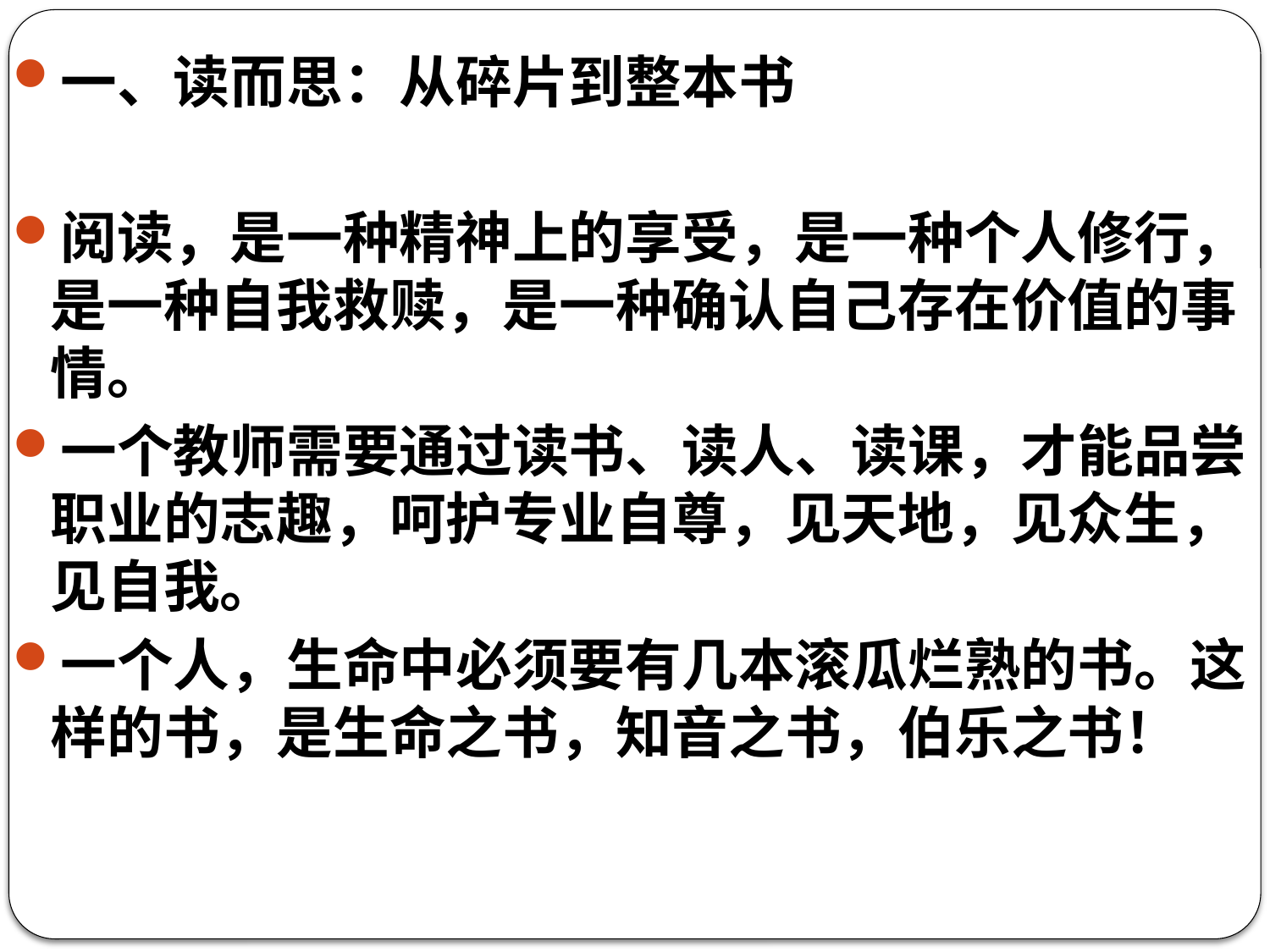

一、读而思：从碎片到整本书

阅读，是一种精神上的享受，是一种个人修行，是一种自我救赎，是一种确认自己存在价值的事情。
一个教师需要通过读书、读人、读课，才能品尝职业的志趣，呵护专业自尊，见天地，见众生，见自我。
一个人，生命中必须要有几本滚瓜烂熟的书。这样的书，是生命之书，知音之书，伯乐之书！